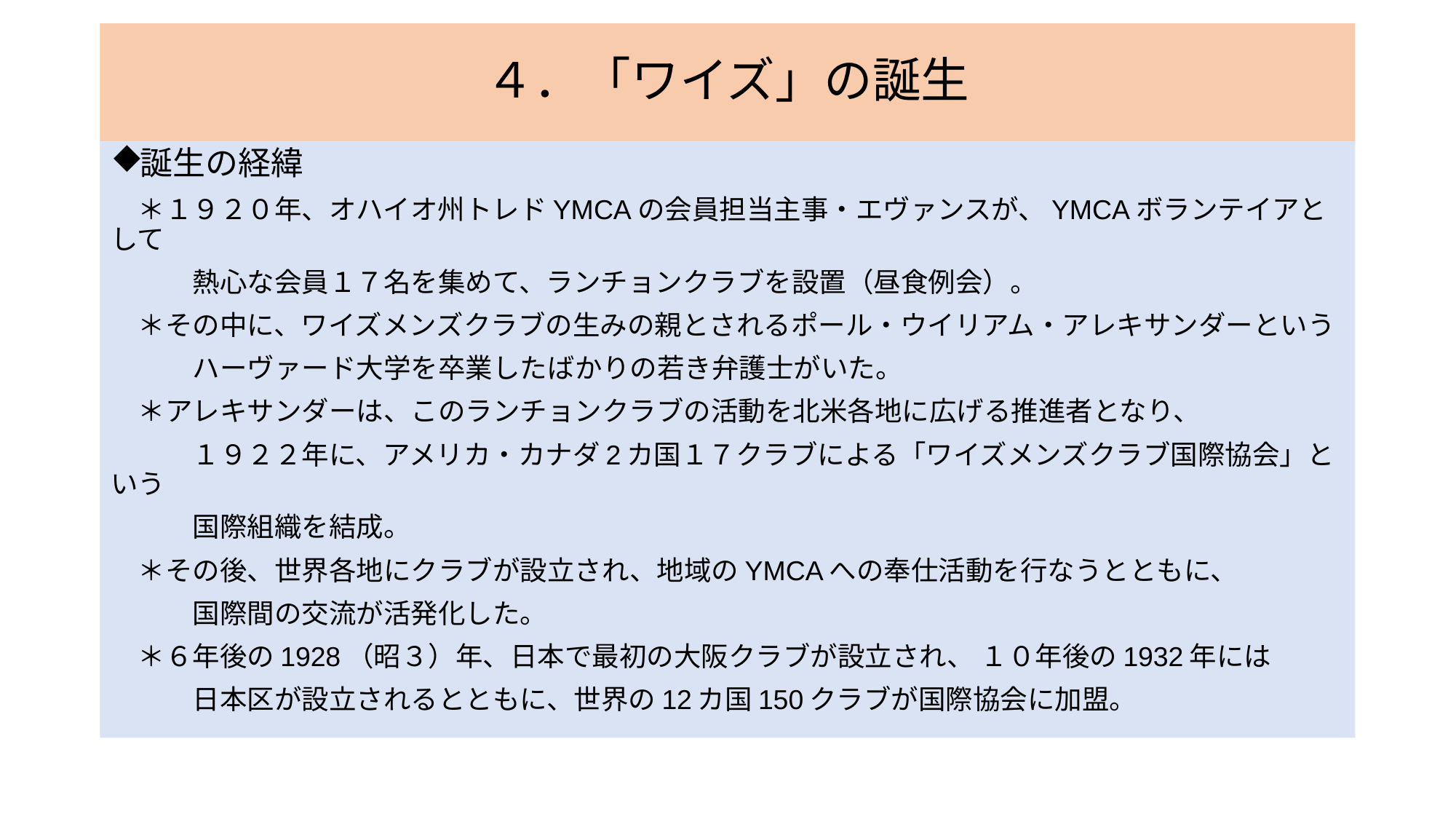

# ４．「ワイズ」の誕生
誕生の経緯
　＊１９２０年、オハイオ州トレドYMCAの会員担当主事・エヴァンスが、YMCAボランテイアとして
　　　熱心な会員１７名を集めて、ランチョンクラブを設置（昼食例会）。
　＊その中に、ワイズメンズクラブの生みの親とされるポール・ウイリアム・アレキサンダーという
　　　ハーヴァード大学を卒業したばかりの若き弁護士がいた。
　＊アレキサンダーは、このランチョンクラブの活動を北米各地に広げる推進者となり、
　　　１９２２年に、アメリカ・カナダ2カ国１７クラブによる「ワイズメンズクラブ国際協会」という
　　　国際組織を結成。
　＊その後、世界各地にクラブが設立され、地域のYMCAへの奉仕活動を行なうとともに、
　　　国際間の交流が活発化した。
　＊６年後の1928（昭３）年、日本で最初の大阪クラブが設立され、 １０年後の1932年には
　　　日本区が設立されるとともに、世界の12カ国150クラブが国際協会に加盟。